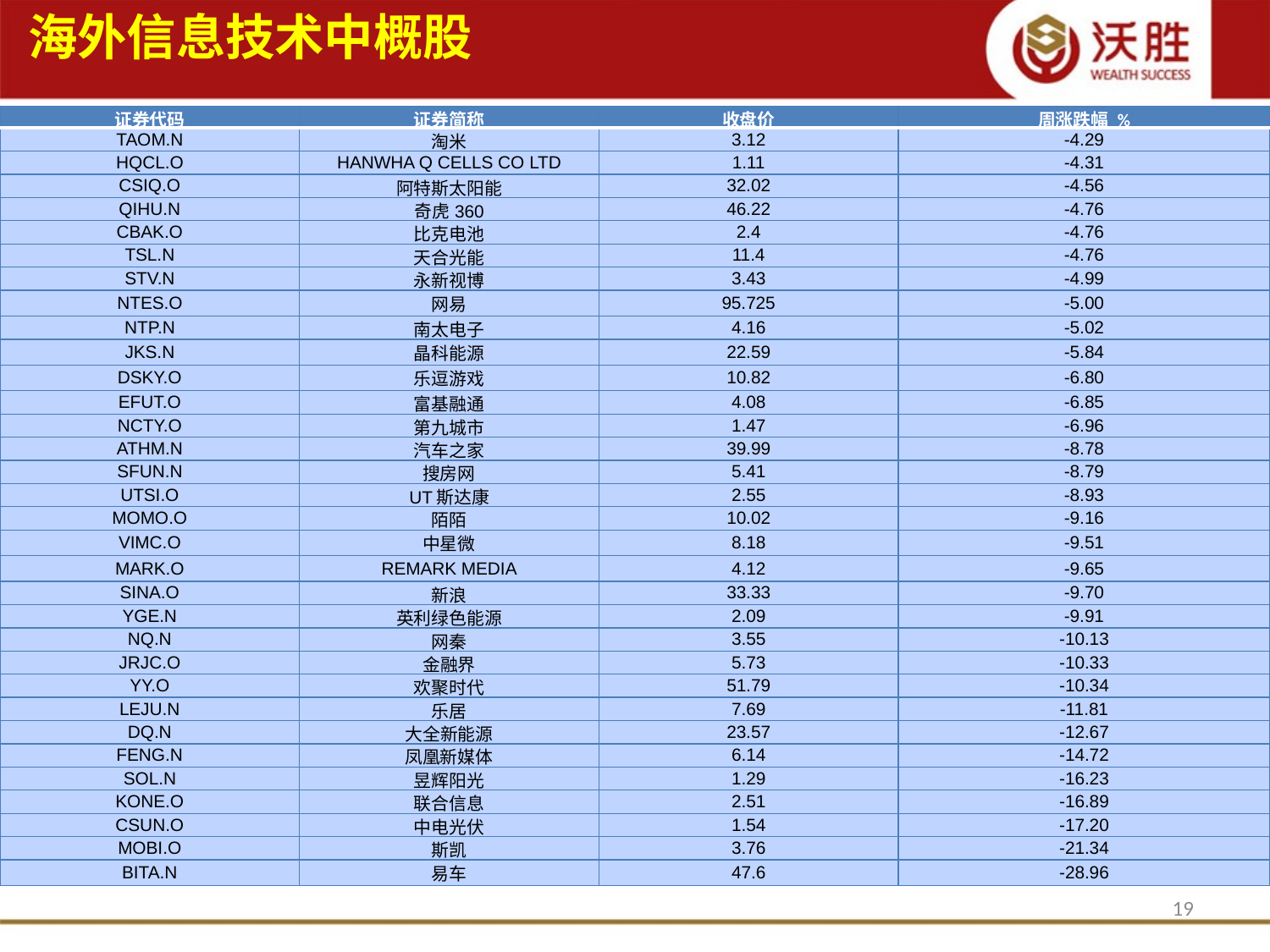

海外信息技术中概股
| 证券代码 | 证券简称 | 收盘价 | 周涨跌幅 % |
| --- | --- | --- | --- |
| TAOM.N | 淘米 | 3.12 | -4.29 |
| HQCL.O | HANWHA Q CELLS CO LTD | 1.11 | -4.31 |
| CSIQ.O | 阿特斯太阳能 | 32.02 | -4.56 |
| QIHU.N | 奇虎360 | 46.22 | -4.76 |
| CBAK.O | 比克电池 | 2.4 | -4.76 |
| TSL.N | 天合光能 | 11.4 | -4.76 |
| STV.N | 永新视博 | 3.43 | -4.99 |
| NTES.O | 网易 | 95.725 | -5.00 |
| NTP.N | 南太电子 | 4.16 | -5.02 |
| JKS.N | 晶科能源 | 22.59 | -5.84 |
| DSKY.O | 乐逗游戏 | 10.82 | -6.80 |
| EFUT.O | 富基融通 | 4.08 | -6.85 |
| NCTY.O | 第九城市 | 1.47 | -6.96 |
| ATHM.N | 汽车之家 | 39.99 | -8.78 |
| SFUN.N | 搜房网 | 5.41 | -8.79 |
| UTSI.O | UT斯达康 | 2.55 | -8.93 |
| MOMO.O | 陌陌 | 10.02 | -9.16 |
| VIMC.O | 中星微 | 8.18 | -9.51 |
| MARK.O | REMARK MEDIA | 4.12 | -9.65 |
| SINA.O | 新浪 | 33.33 | -9.70 |
| YGE.N | 英利绿色能源 | 2.09 | -9.91 |
| NQ.N | 网秦 | 3.55 | -10.13 |
| JRJC.O | 金融界 | 5.73 | -10.33 |
| YY.O | 欢聚时代 | 51.79 | -10.34 |
| LEJU.N | 乐居 | 7.69 | -11.81 |
| DQ.N | 大全新能源 | 23.57 | -12.67 |
| FENG.N | 凤凰新媒体 | 6.14 | -14.72 |
| SOL.N | 昱辉阳光 | 1.29 | -16.23 |
| KONE.O | 联合信息 | 2.51 | -16.89 |
| CSUN.O | 中电光伏 | 1.54 | -17.20 |
| MOBI.O | 斯凯 | 3.76 | -21.34 |
| BITA.N | 易车 | 47.6 | -28.96 |
19